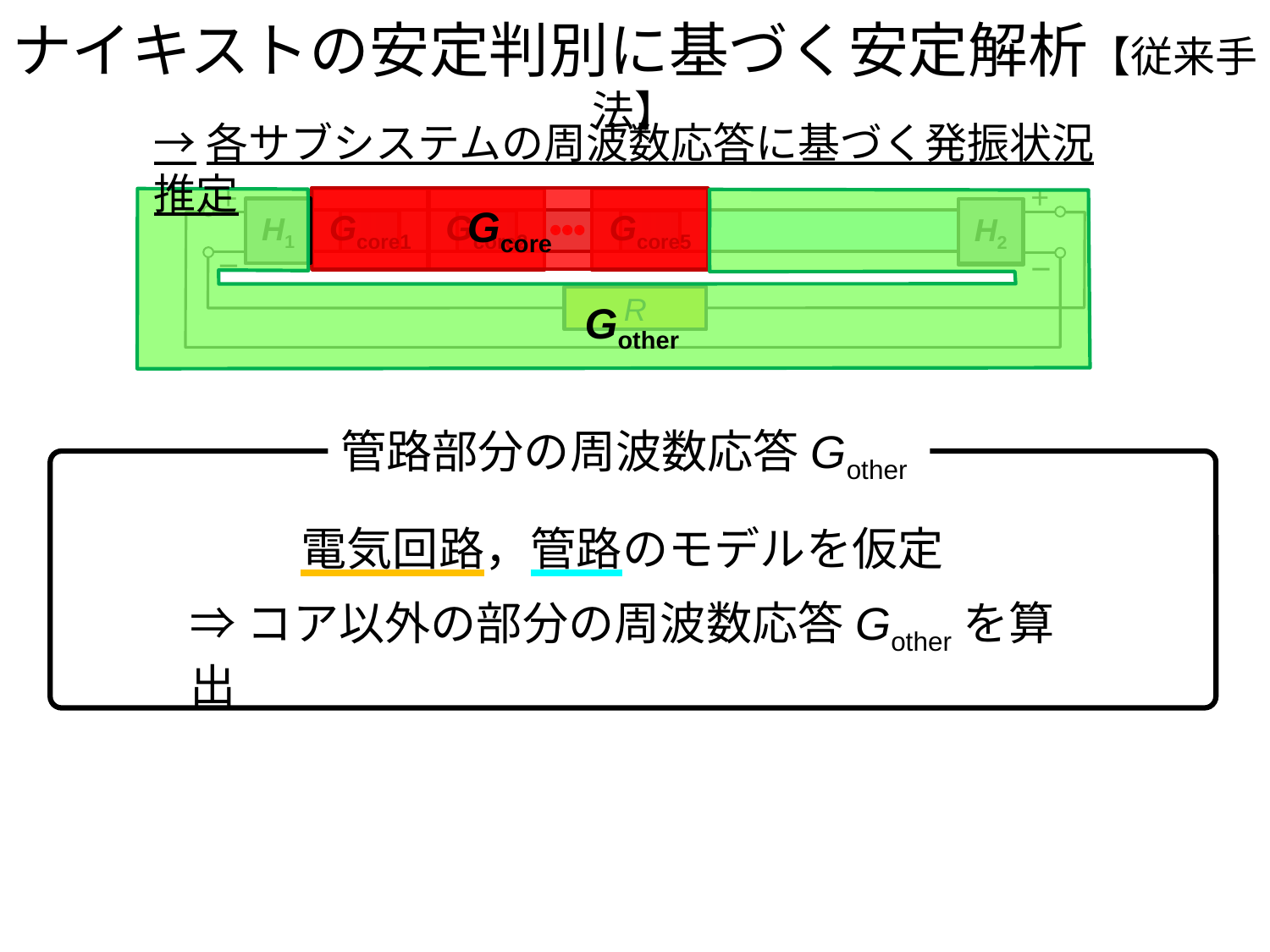

ナイキストの安定判別に基づく安定解析【従来手法】
→各サブシステムの周波数応答に基づく発振状況推定
+
+

−
−

R
Gcore

Gother
Gcore2
Gcore1
Gcore5
H1
H2

管路部分の周波数応答Gother

電気回路，管路のモデルを仮定
⇒コア以外の部分の周波数応答Gotherを算出